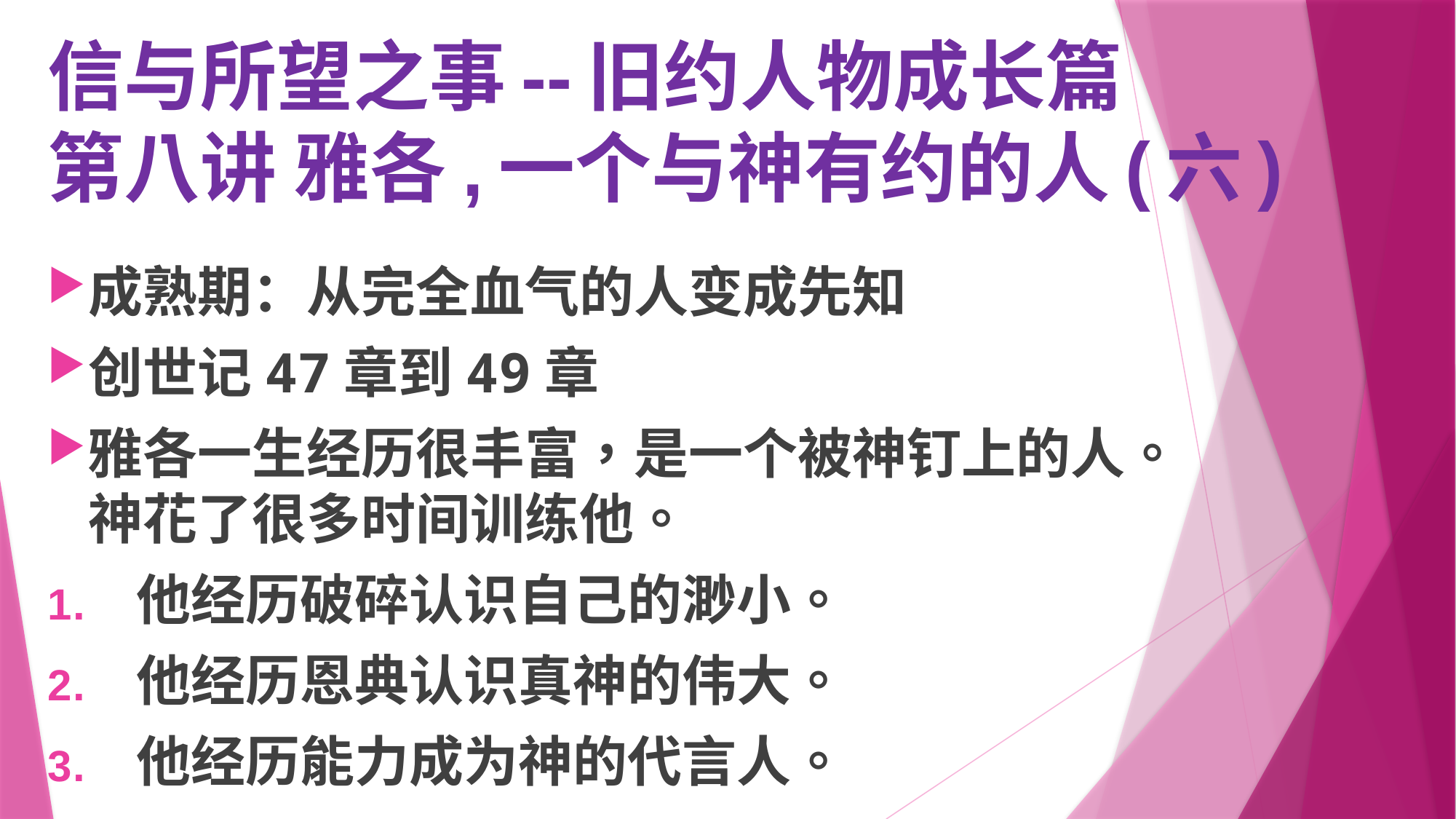

# 信与所望之事--旧约人物成长篇 第八讲 雅各,一个与神有约的人(六)
成熟期：从完全血气的人变成先知
创世记47章到49章
雅各一生经历很丰富，是一个被神钉上的人。神花了很多时间训练他。
他经历破碎认识自己的渺小。
他经历恩典认识真神的伟大。
他经历能力成为神的代言人。